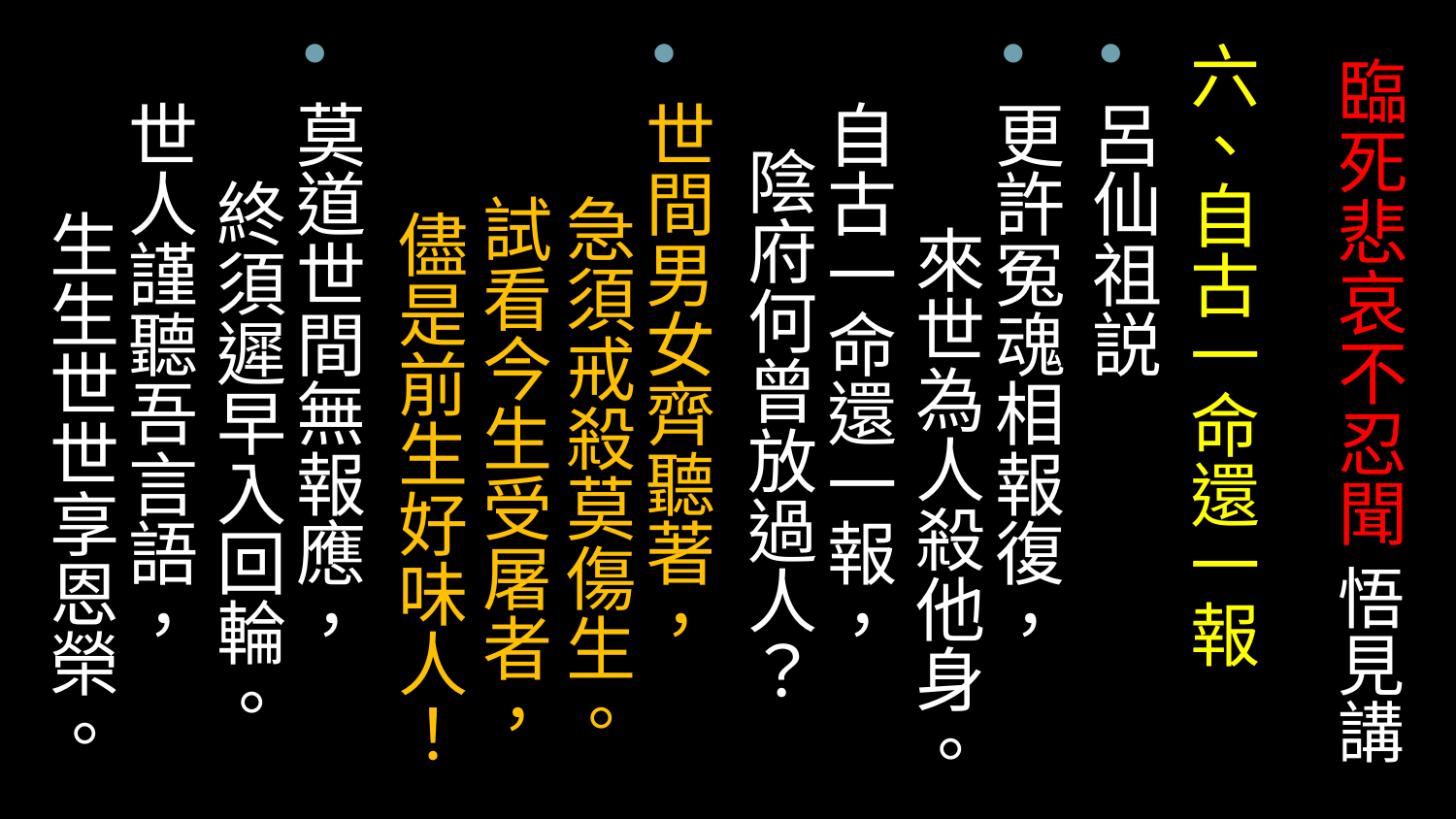

六、自古一命還一報
呂仙祖説
更許冤魂相報復，                 來世為人殺他身。
自古一命還一報，            陰府何曾放過人？
世間男女齊聽著，               急須戒殺莫傷生。         試看今生受屠者，          儘是前生好味人！
莫道世間無報應，              終須遲早入回輪。
世人謹聽吾言語，                生生世世享恩榮。
# 臨死悲哀不忍聞 悟見講